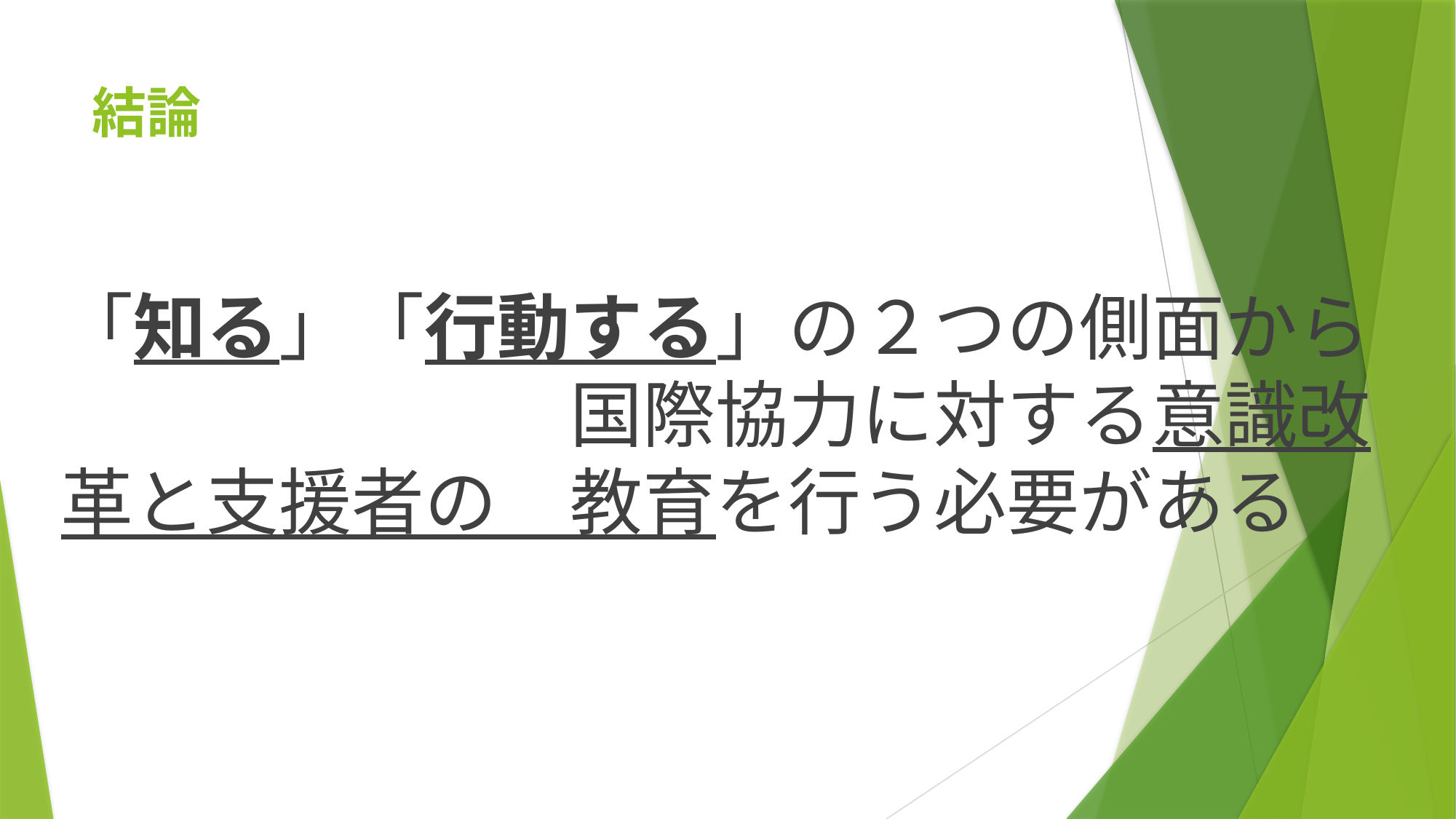

# 結論
「知る」「行動する」の２つの側面から　　　　　　　国際協力に対する意識改革と支援者の　教育を行う必要がある